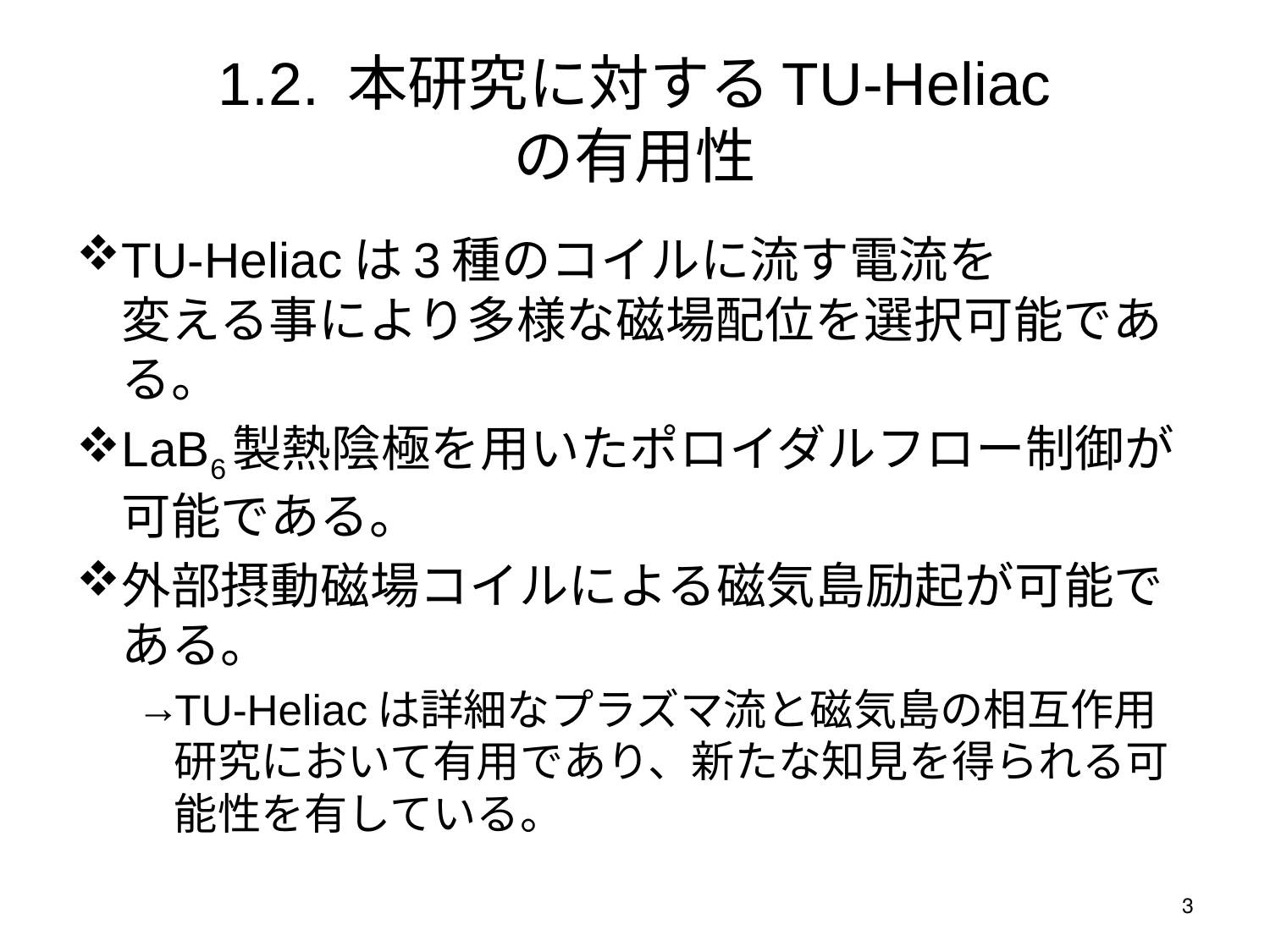

# 1.2. 本研究に対するTU-Heliac の有用性
TU-Heliacは3種のコイルに流す電流を
変える事により多様な磁場配位を選択可能である。
LaB6製熱陰極を用いたポロイダルフロー制御が可能である。
外部摂動磁場コイルによる磁気島励起が可能である。
TU-Heliacは詳細なプラズマ流と磁気島の相互作用研究において有用であり、新たな知見を得られる可能性を有している。
3